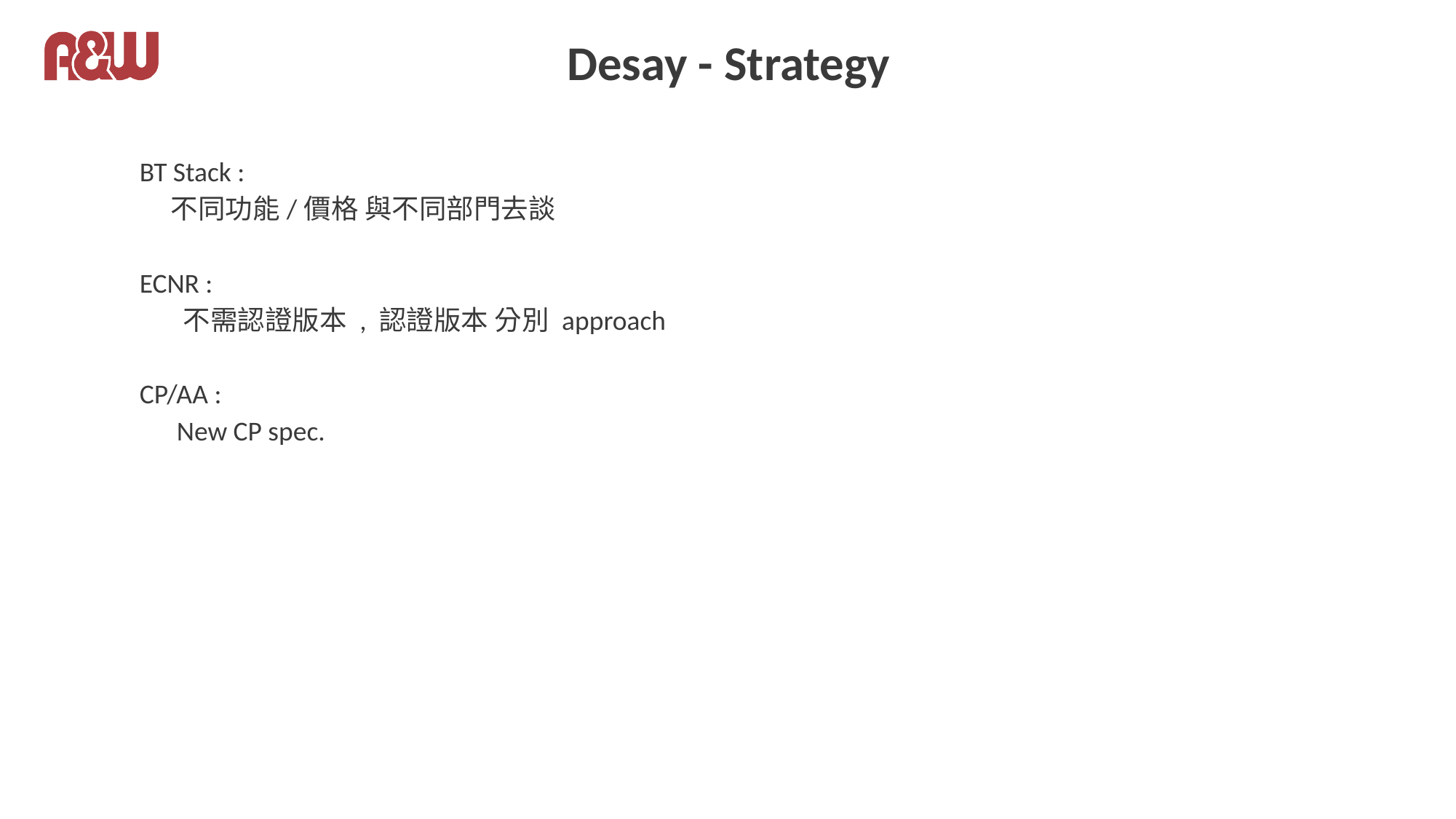

# Desay - Strategy

BT Stack :
    不同功能/價格 與不同部門去談

ECNR :
      不需認證版本 , 認證版本 分別 approach

CP/AA :
      New CP spec.